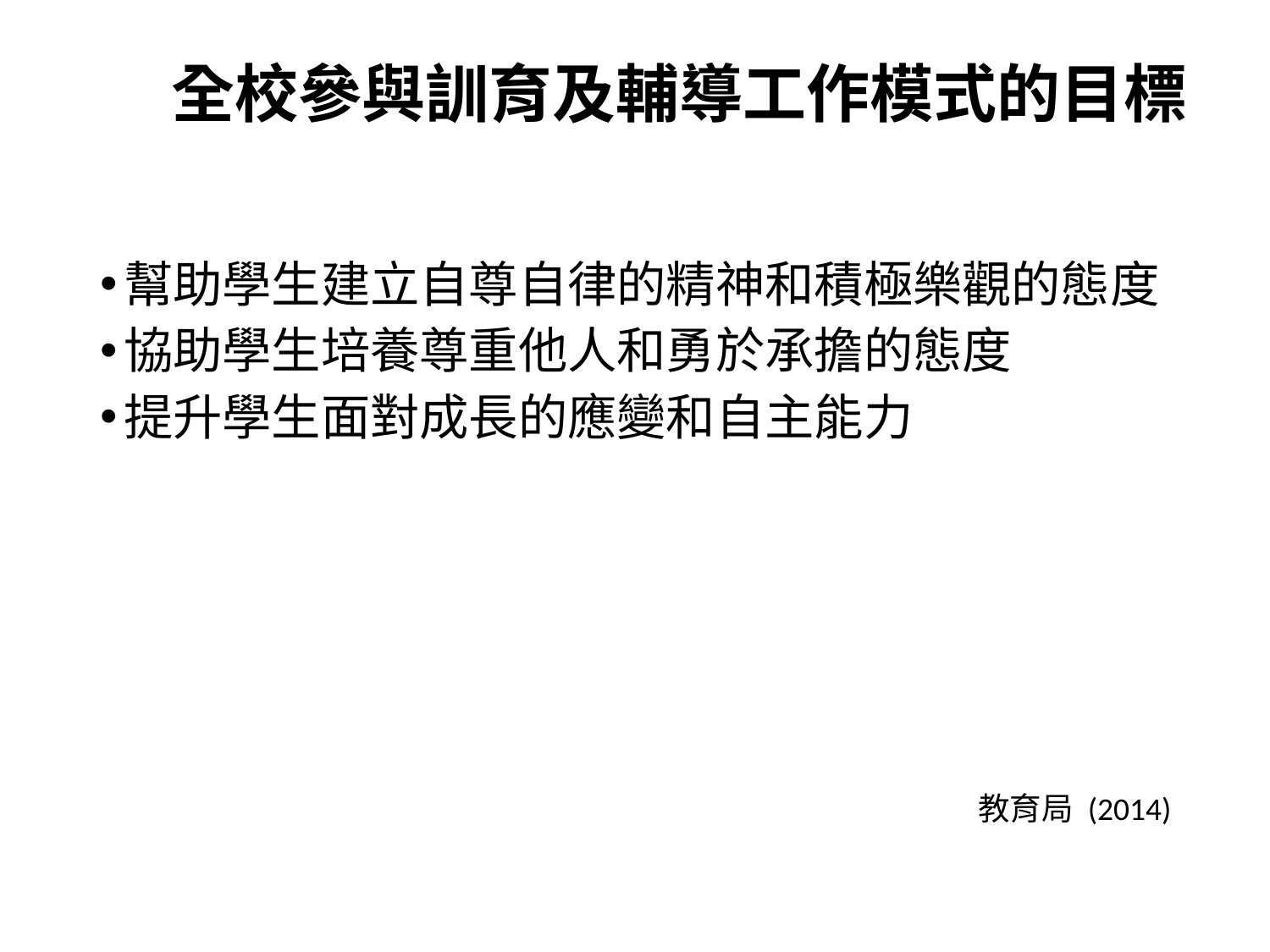

# 全校參與訓育及輔導工作模式的目標
幫助學生建立自尊自律的精神和積極樂觀的態度
協助學生培養尊重他人和勇於承擔的態度
提升學生面對成長的應變和自主能力
教育局 (2014)